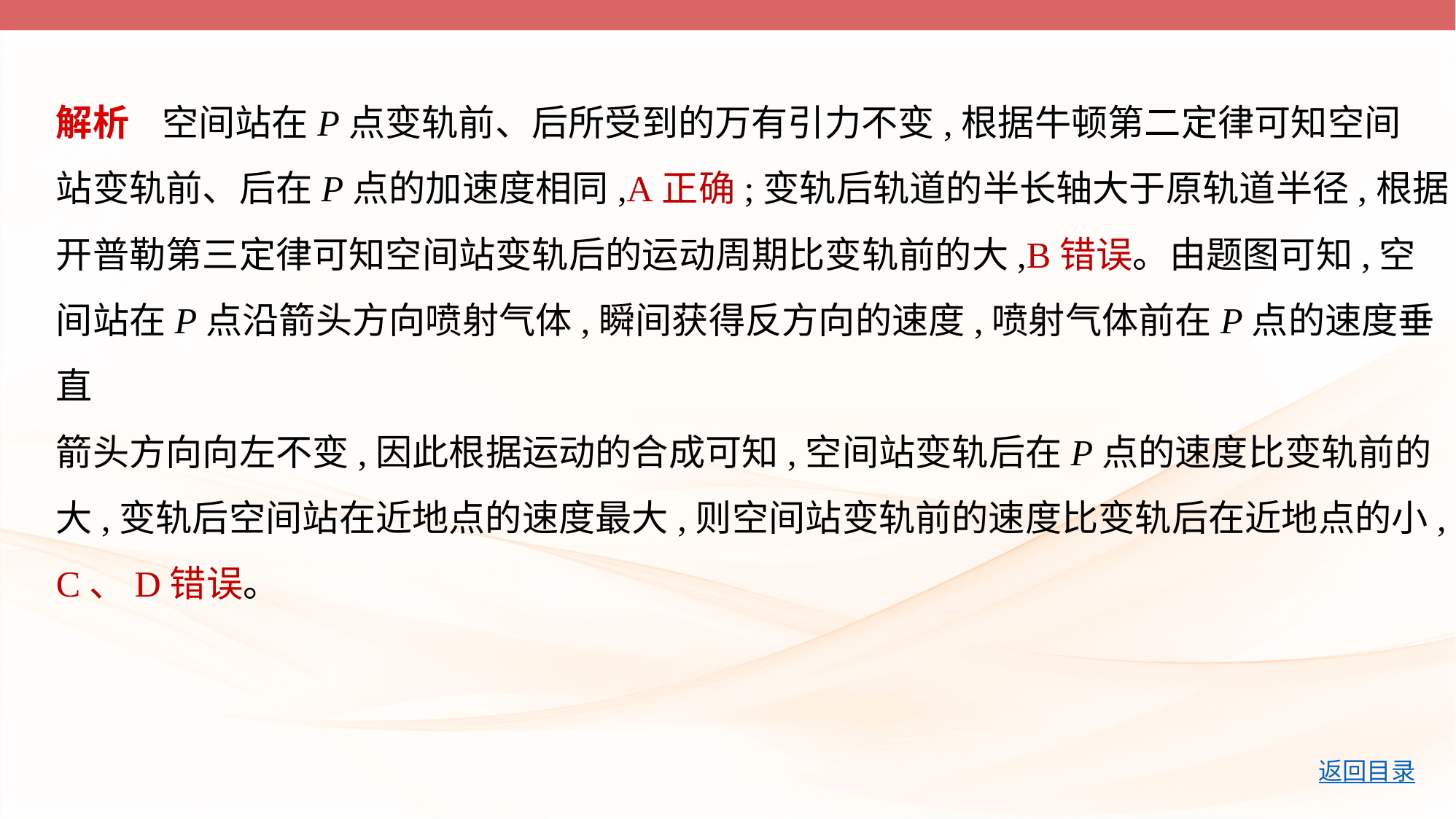

解析    空间站在P点变轨前、后所受到的万有引力不变,根据牛顿第二定律可知空间
站变轨前、后在P点的加速度相同,A正确;变轨后轨道的半长轴大于原轨道半径,根据
开普勒第三定律可知空间站变轨后的运动周期比变轨前的大,B错误。由题图可知,空
间站在P点沿箭头方向喷射气体,瞬间获得反方向的速度,喷射气体前在P点的速度垂直
箭头方向向左不变,因此根据运动的合成可知,空间站变轨后在P点的速度比变轨前的
大,变轨后空间站在近地点的速度最大,则空间站变轨前的速度比变轨后在近地点的小,
C、D错误。